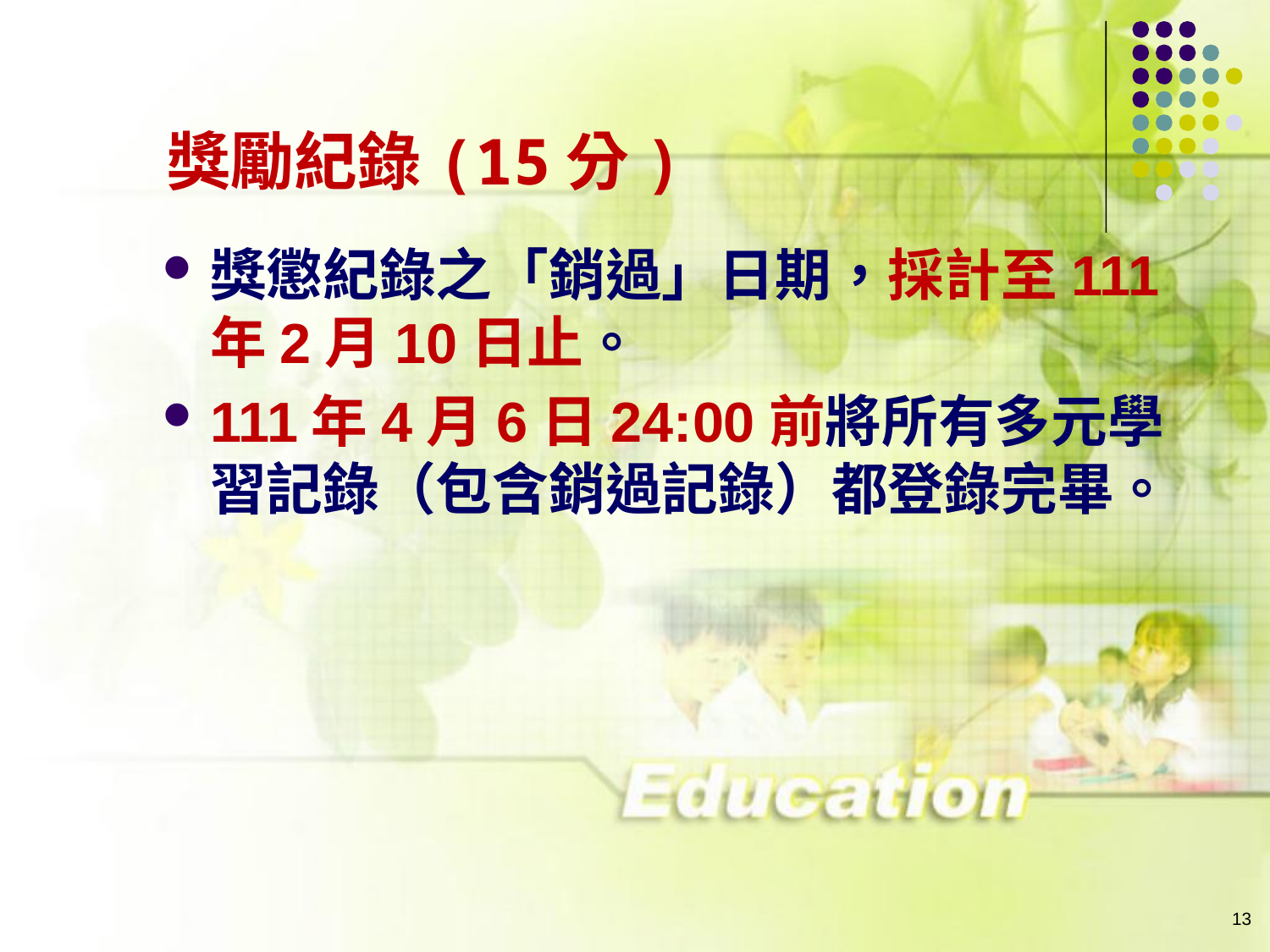

# 獎勵紀錄(15分)
獎懲紀錄之「銷過」日期，採計至111年2月10日止。
111年4月6日24:00前將所有多元學習記錄（包含銷過記錄）都登錄完畢。
13